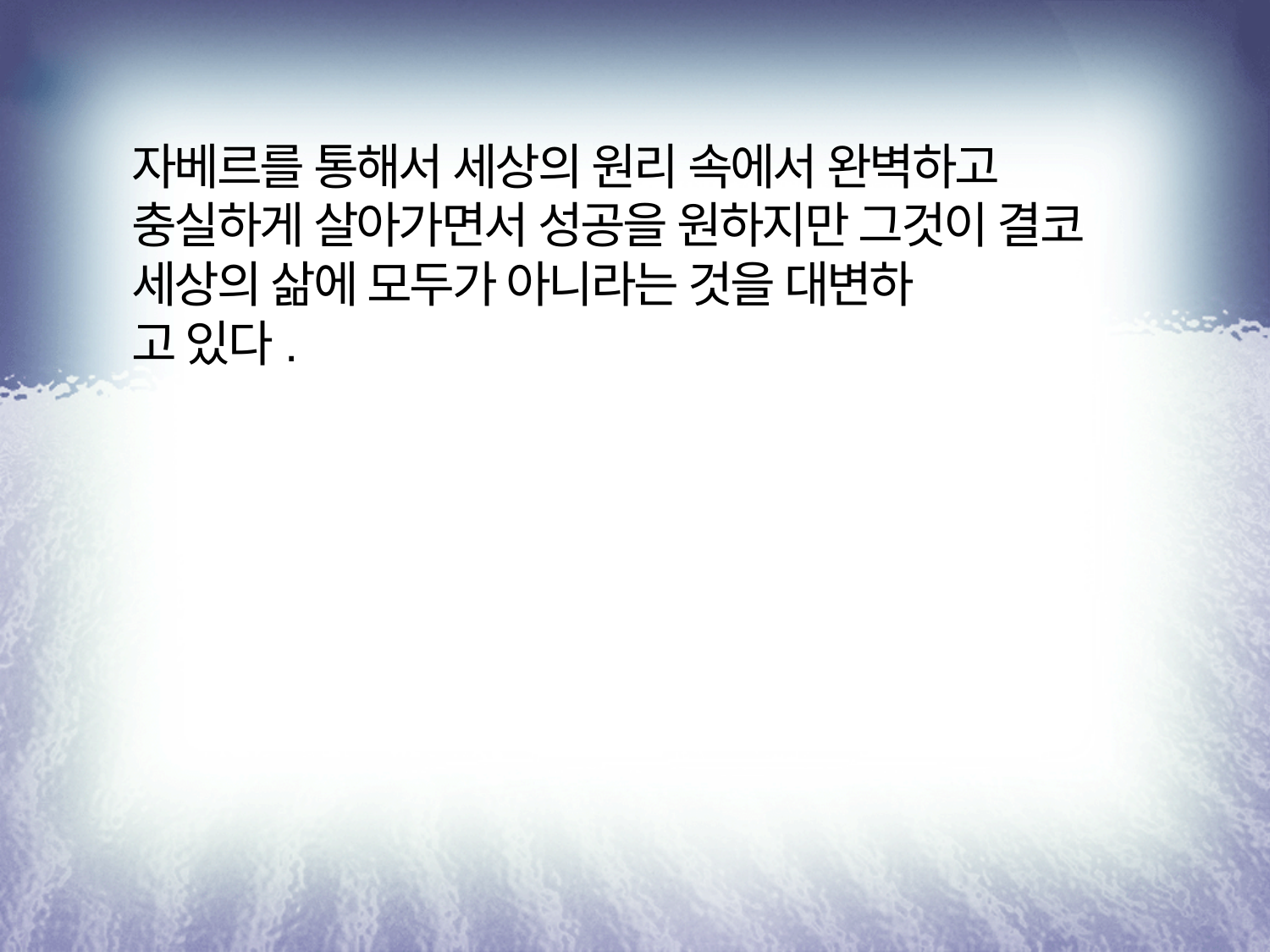

자베르를 통해서 세상의 원리 속에서 완벽하고 충실하게 살아가면서 성공을 원하지만 그것이 결코 세상의 삶에 모두가 아니라는 것을 대변하
고 있다.